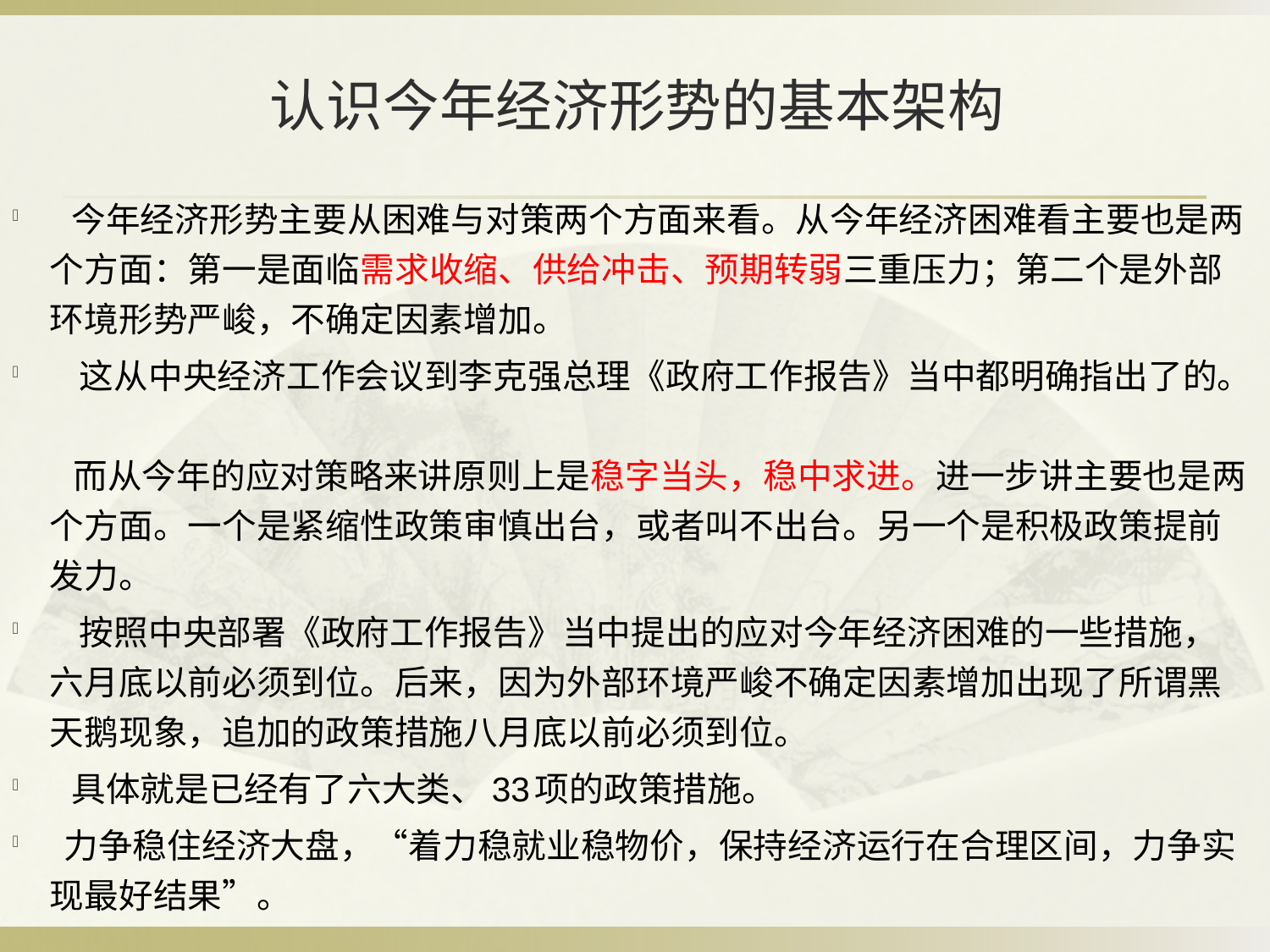

# 认识今年经济形势的基本架构
  今年经济形势主要从困难与对策两个方面来看。从今年经济困难看主要也是两个方面：第一是面临需求收缩、供给冲击、预期转弱三重压力；第二个是外部环境形势严峻，不确定因素增加。
   这从中央经济工作会议到李克强总理《政府工作报告》当中都明确指出了的。
   而从今年的应对策略来讲原则上是稳字当头，稳中求进。进一步讲主要也是两个方面。一个是紧缩性政策审慎出台，或者叫不出台。另一个是积极政策提前发力。
   按照中央部署《政府工作报告》当中提出的应对今年经济困难的一些措施，六月底以前必须到位。后来，因为外部环境严峻不确定因素增加出现了所谓黑天鹅现象，追加的政策措施八月底以前必须到位。
  具体就是已经有了六大类、33项的政策措施。
 力争稳住经济大盘，“着力稳就业稳物价，保持经济运行在合理区间，力争实现最好结果”。